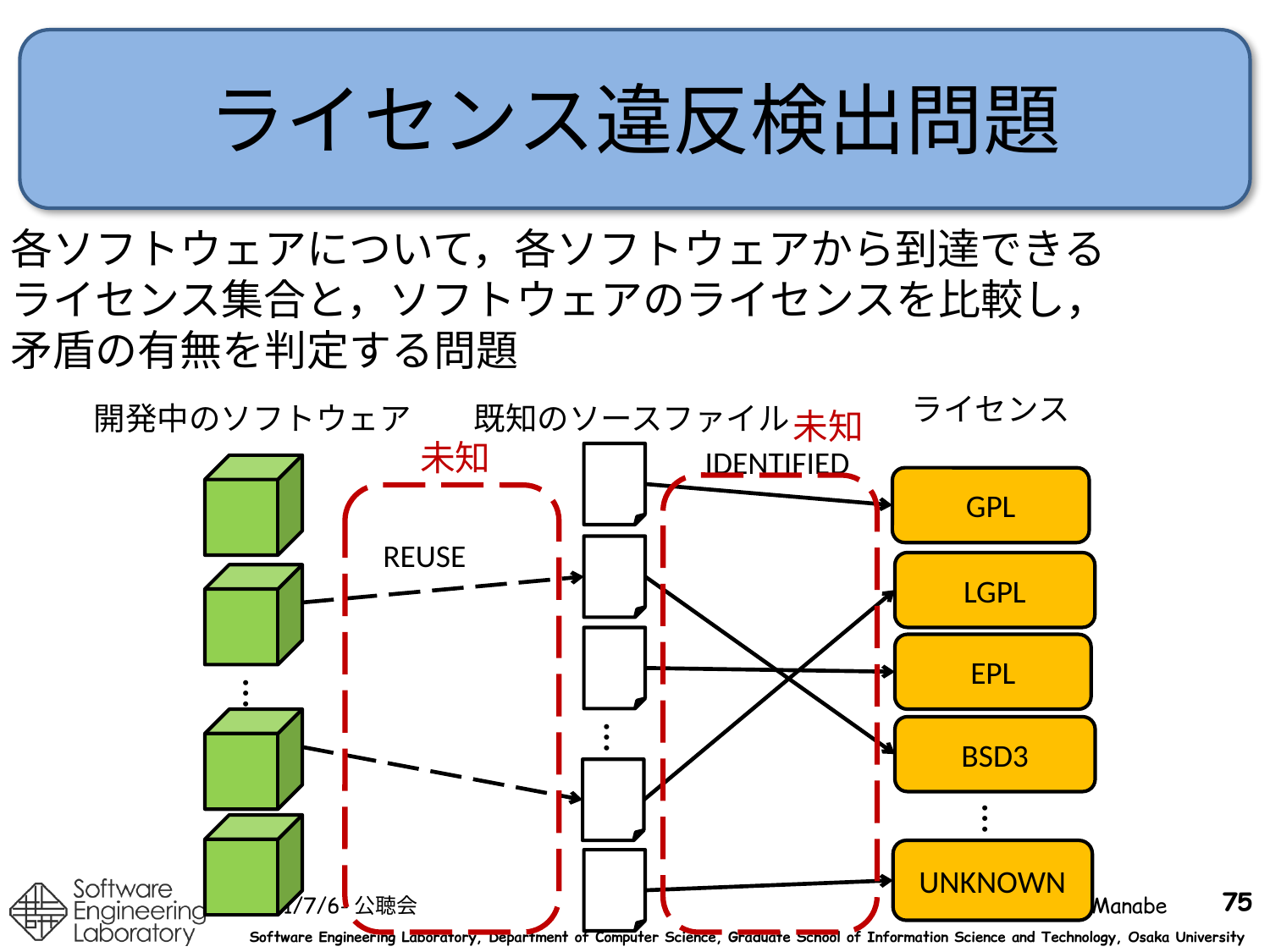

# ライセンス違反検出問題
各ソフトウェアについて，各ソフトウェアから到達できる
ライセンス集合と，ソフトウェアのライセンスを比較し，
矛盾の有無を判定する問題
ライセンス
開発中のソフトウェア
既知のソースファイル
未知
未知
IDENTIFIED

GPL

REUSE

LGPL

EPL
…

…
BSD3

…

UNKNOWN

75
2011/7/6-公聴会
Yuki Manabe